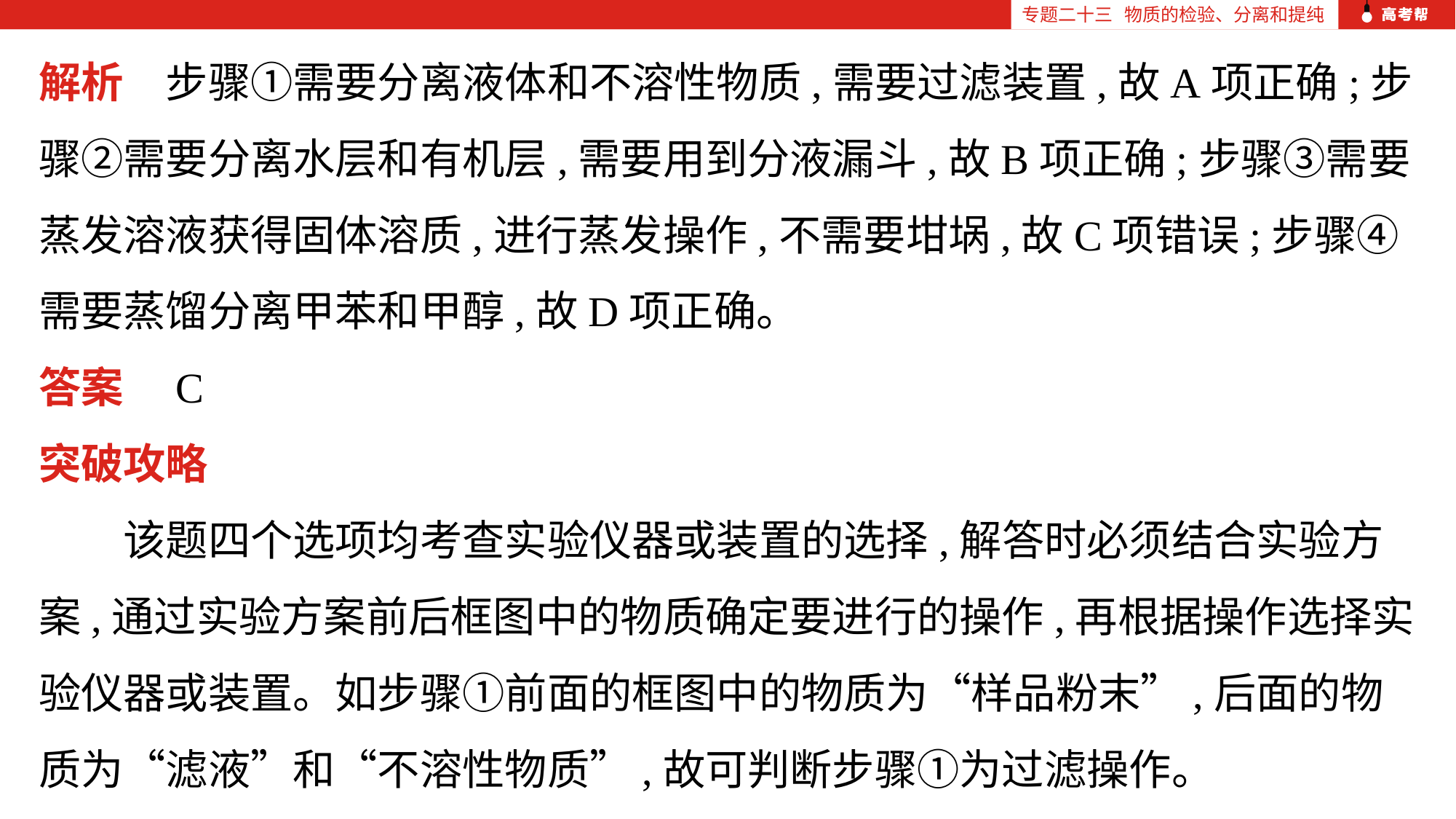

专题二十三   物质的检验、分离和提纯

解析　步骤①需要分离液体和不溶性物质,需要过滤装置,故A项正确;步骤②需要分离水层和有机层,需要用到分液漏斗,故B项正确;步骤③需要蒸发溶液获得固体溶质,进行蒸发操作,不需要坩埚,故C项错误;步骤④需要蒸馏分离甲苯和甲醇,故D项正确。
答案　C
突破攻略
　　该题四个选项均考查实验仪器或装置的选择,解答时必须结合实验方案,通过实验方案前后框图中的物质确定要进行的操作,再根据操作选择实验仪器或装置。如步骤①前面的框图中的物质为“样品粉末”,后面的物质为“滤液”和“不溶性物质”,故可判断步骤①为过滤操作。